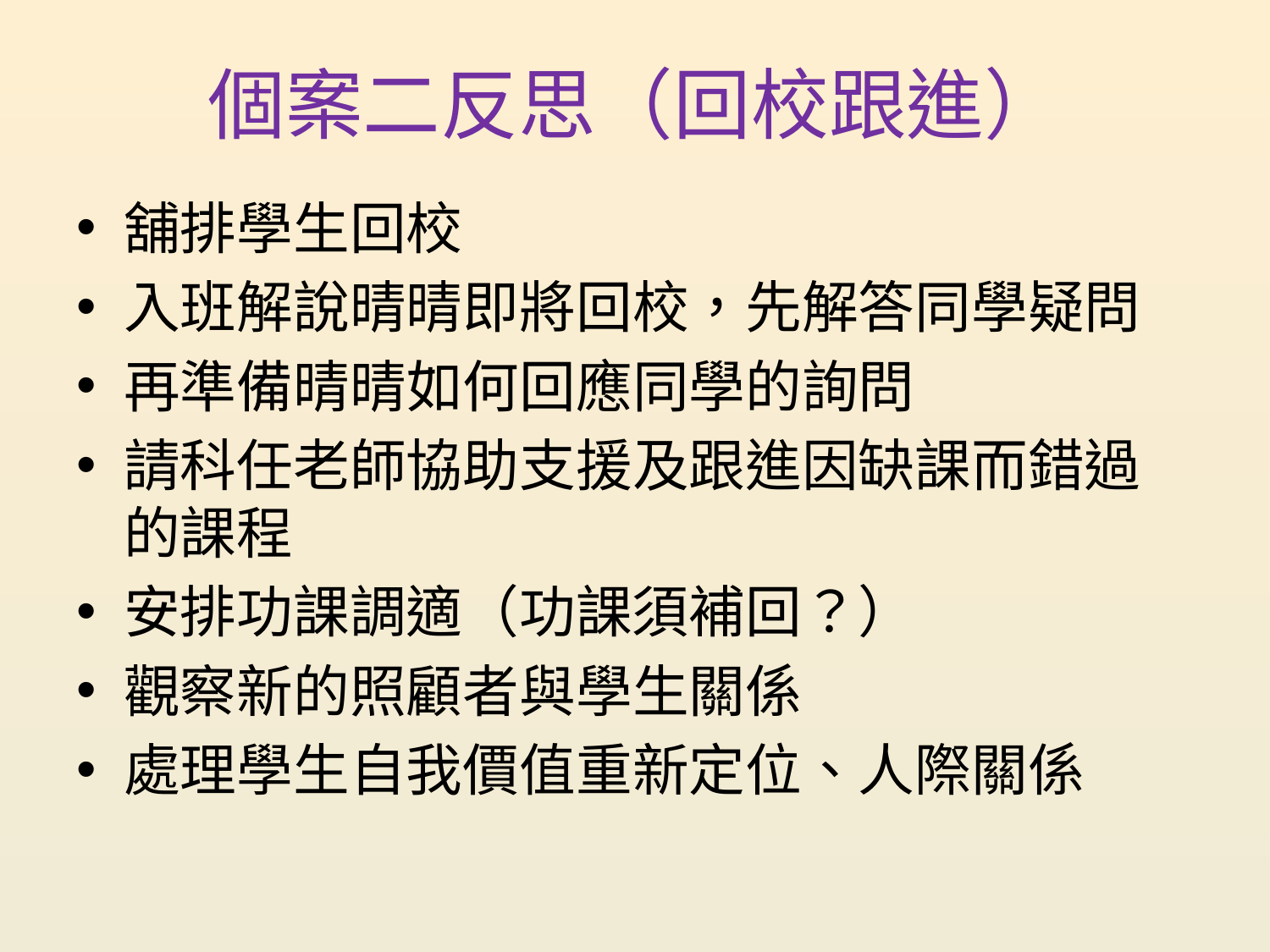

# 個案二反思（回校跟進）
舖排學生回校
入班解說晴晴即將回校，先解答同學疑問
再準備晴晴如何回應同學的詢問
請科任老師協助支援及跟進因缺課而錯過的課程
安排功課調適（功課須補回？）
觀察新的照顧者與學生關係
處理學生自我價值重新定位、人際關係